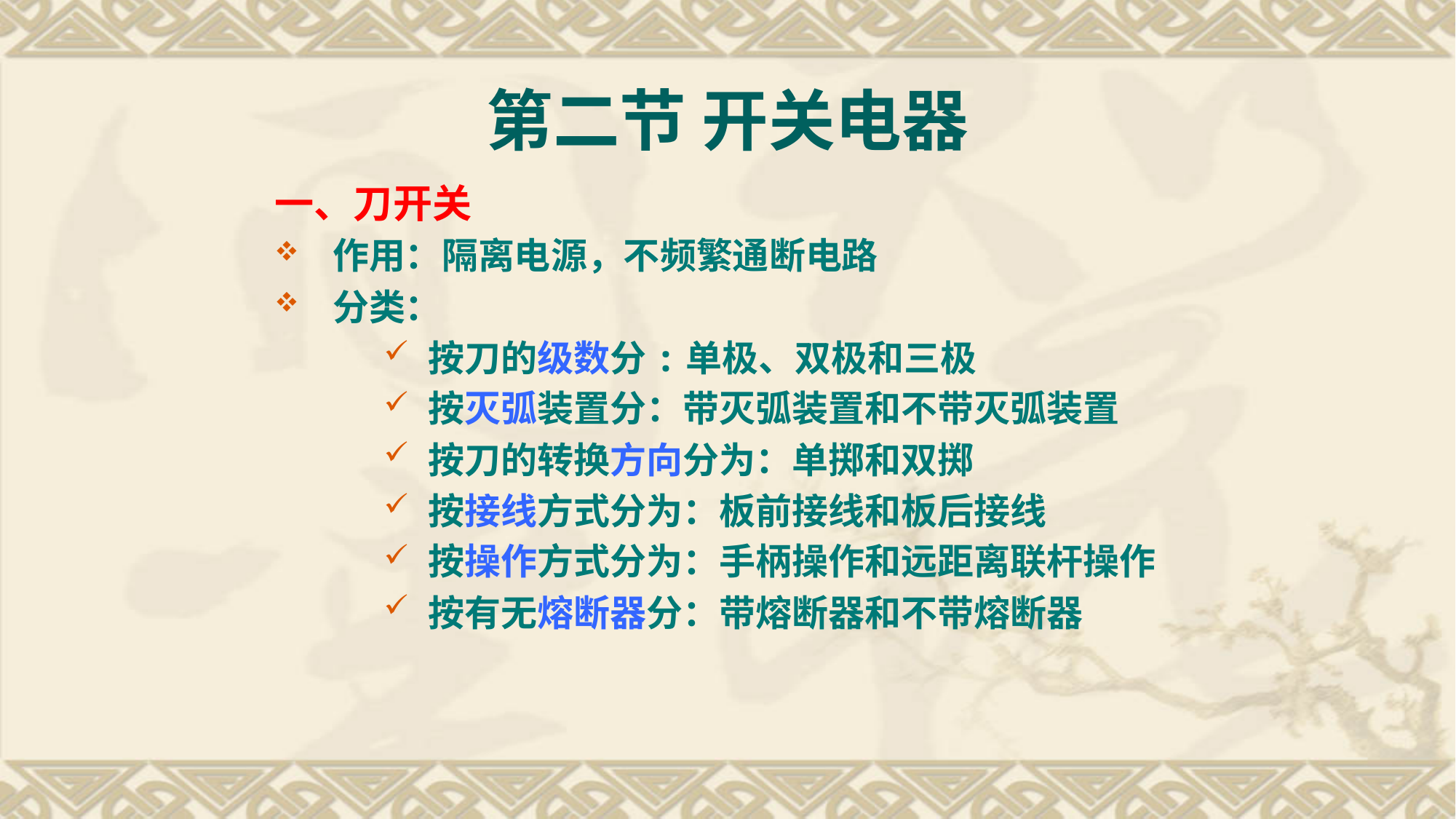

第二节 开关电器
一、刀开关
 作用：隔离电源，不频繁通断电路
 分类：
 按刀的级数分:单极、双极和三极
 按灭弧装置分：带灭弧装置和不带灭弧装置
 按刀的转换方向分为：单掷和双掷
 按接线方式分为：板前接线和板后接线
 按操作方式分为：手柄操作和远距离联杆操作
 按有无熔断器分：带熔断器和不带熔断器
8